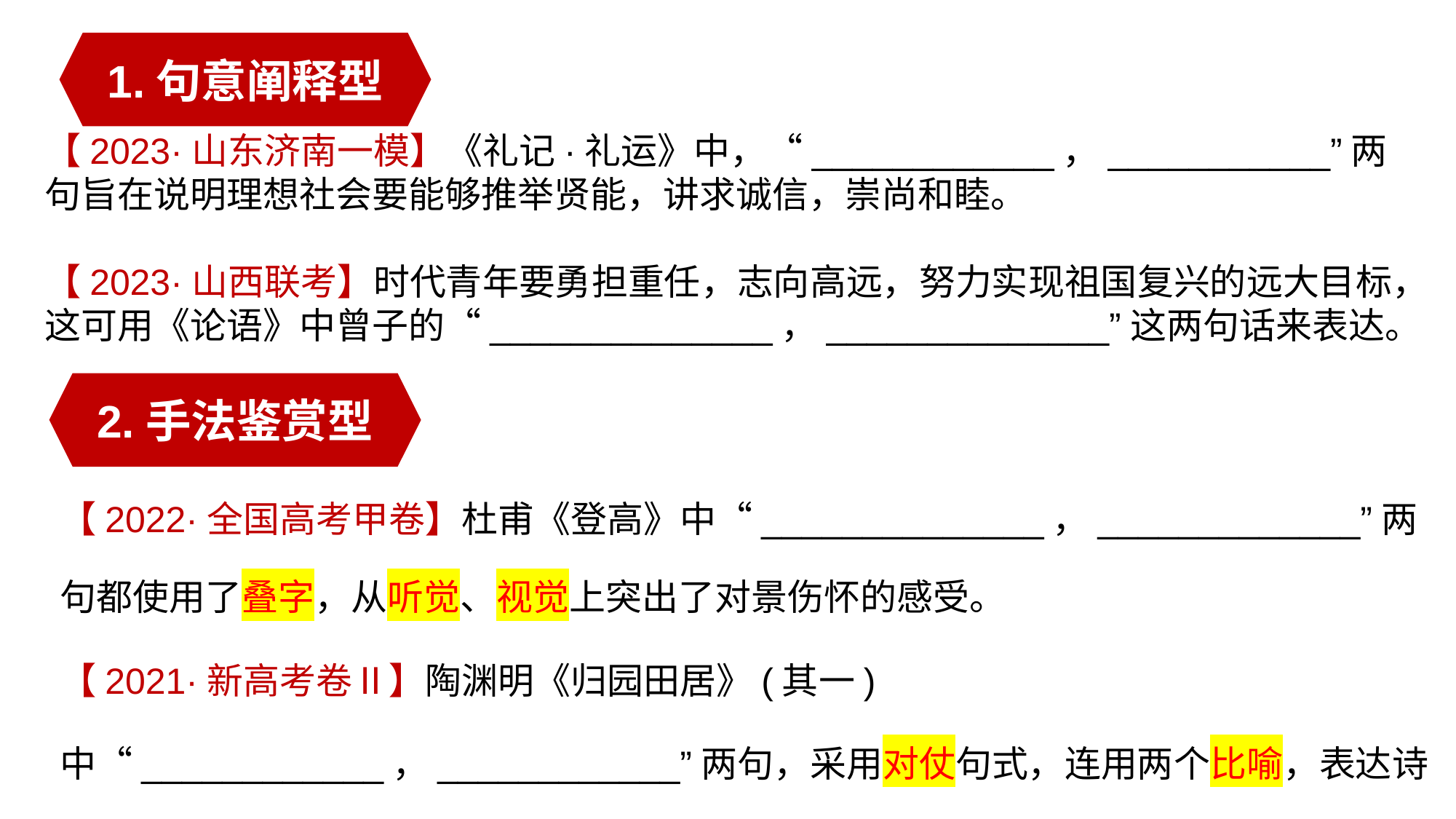

1.句意阐释型
【2023·山东济南一模】《礼记·礼运》中，“____________，___________”两句旨在说明理想社会要能够推举贤能，讲求诚信，崇尚和睦。

【2023·山西联考】时代青年要勇担重任，志向高远，努力实现祖国复兴的远大目标，这可用《论语》中曾子的“______________，______________”这两句话来表达。
2.手法鉴赏型
【2022·全国高考甲卷】杜甫《登高》中“______________，_____________”两句都使用了叠字，从听觉、视觉上突出了对景伤怀的感受。
【2021·新高考卷Ⅱ】陶渊明《归园田居》(其一)中“____________，____________”两句，采用对仗句式，连用两个比喻，表达诗人对官场的厌倦以及对田园的向往。